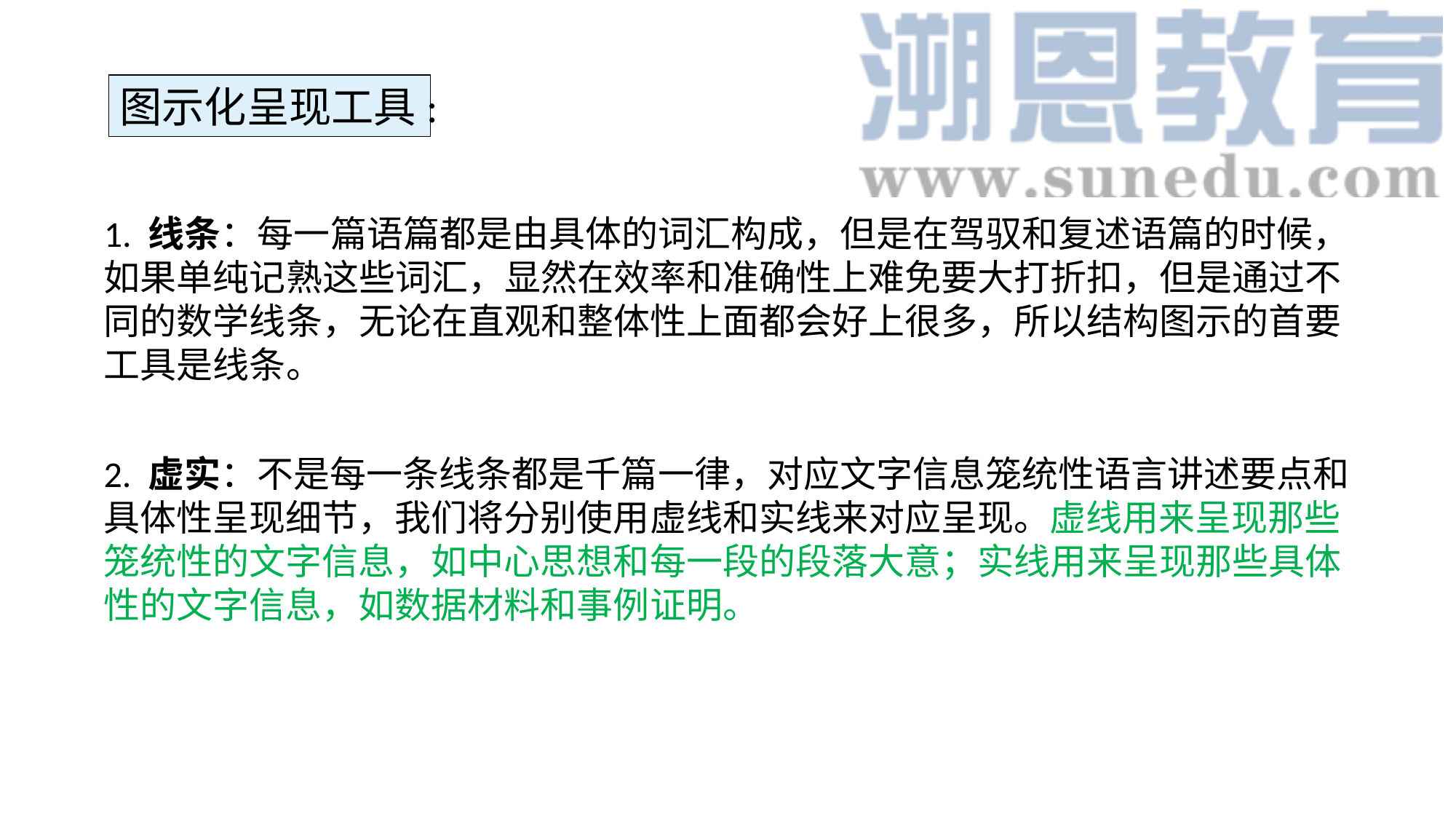

图示化呈现工具:
1. 线条：每一篇语篇都是由具体的词汇构成，但是在驾驭和复述语篇的时候，如果单纯记熟这些词汇，显然在效率和准确性上难免要大打折扣，但是通过不同的数学线条，无论在直观和整体性上面都会好上很多，所以结构图示的首要工具是线条。
2. 虚实：不是每一条线条都是千篇一律，对应文字信息笼统性语言讲述要点和具体性呈现细节，我们将分别使用虚线和实线来对应呈现。虚线用来呈现那些笼统性的文字信息，如中心思想和每一段的段落大意；实线用来呈现那些具体性的文字信息，如数据材料和事例证明。